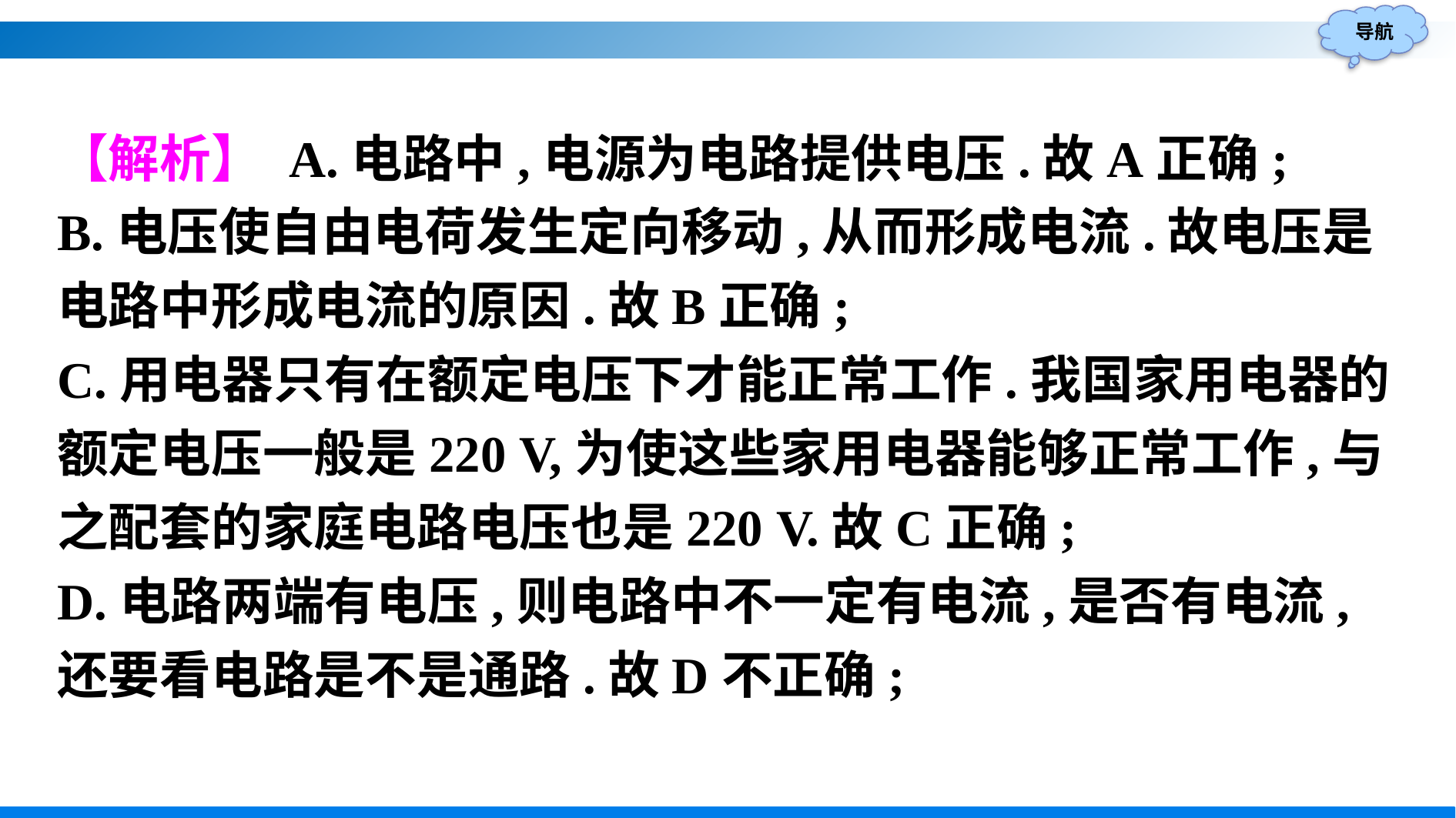

【解析】 A.电路中,电源为电路提供电压.故A正确;
B.电压使自由电荷发生定向移动,从而形成电流.故电压是电路中形成电流的原因.故B正确;
C.用电器只有在额定电压下才能正常工作.我国家用电器的额定电压一般是220 V,为使这些家用电器能够正常工作,与之配套的家庭电路电压也是220 V.故C正确;
D.电路两端有电压,则电路中不一定有电流,是否有电流,还要看电路是不是通路.故D不正确;